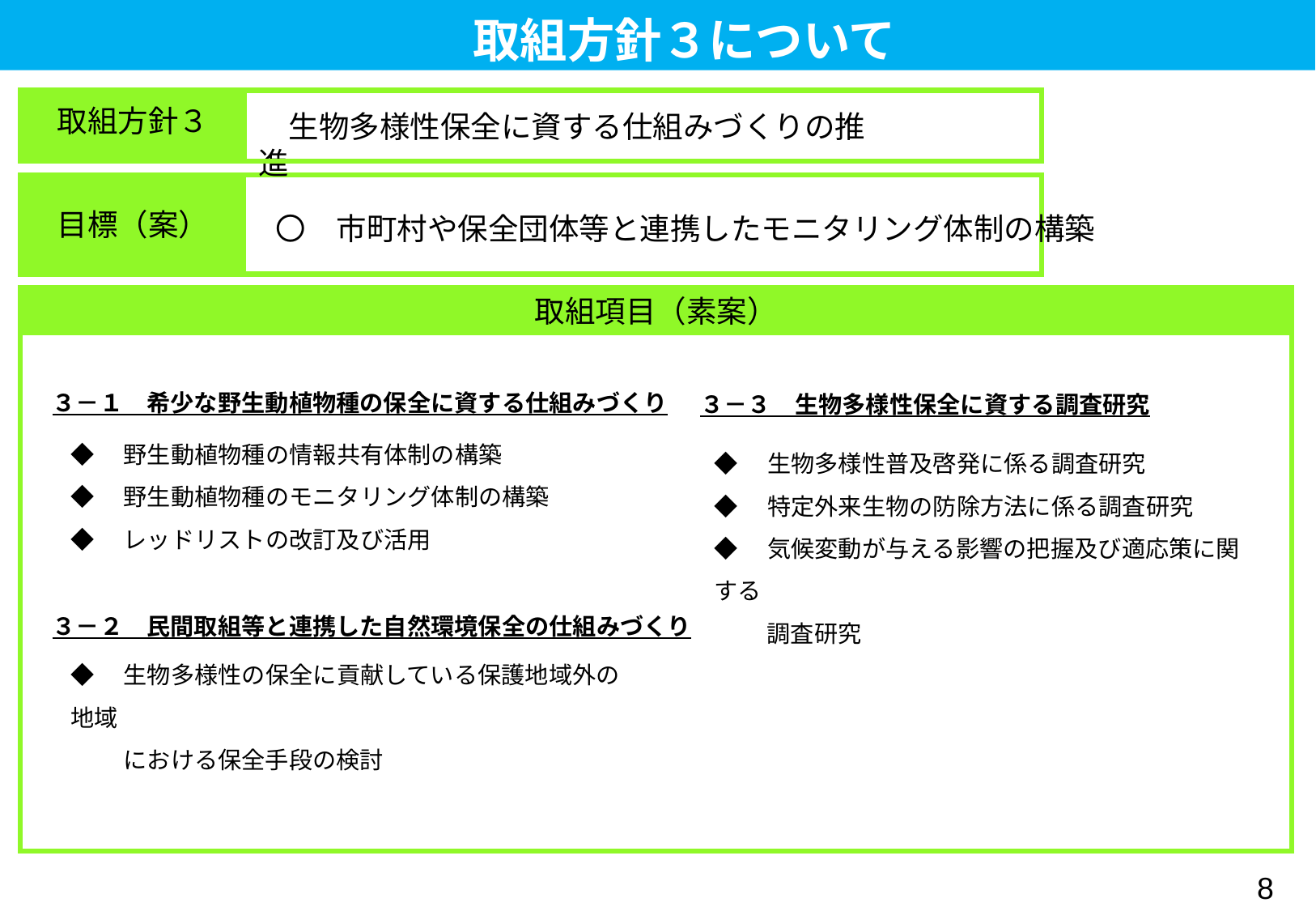

取組方針３について
取組方針３
　生物多様性保全に資する仕組みづくりの推進

目標（案）
〇　市町村や保全団体等と連携したモニタリング体制の構築
取組項目（素案）

３－１　希少な野生動植物種の保全に資する仕組みづくり
３－３　生物多様性保全に資する調査研究
◆　野生動植物種の情報共有体制の構築
◆　野生動植物種のモニタリング体制の構築
◆　レッドリストの改訂及び活用
◆　生物多様性普及啓発に係る調査研究
◆　特定外来生物の防除方法に係る調査研究
◆　気候変動が与える影響の把握及び適応策に関する
　　 調査研究
３－２　民間取組等と連携した自然環境保全の仕組みづくり
◆　生物多様性の保全に貢献している保護地域外の地域
　　 における保全手段の検討
8